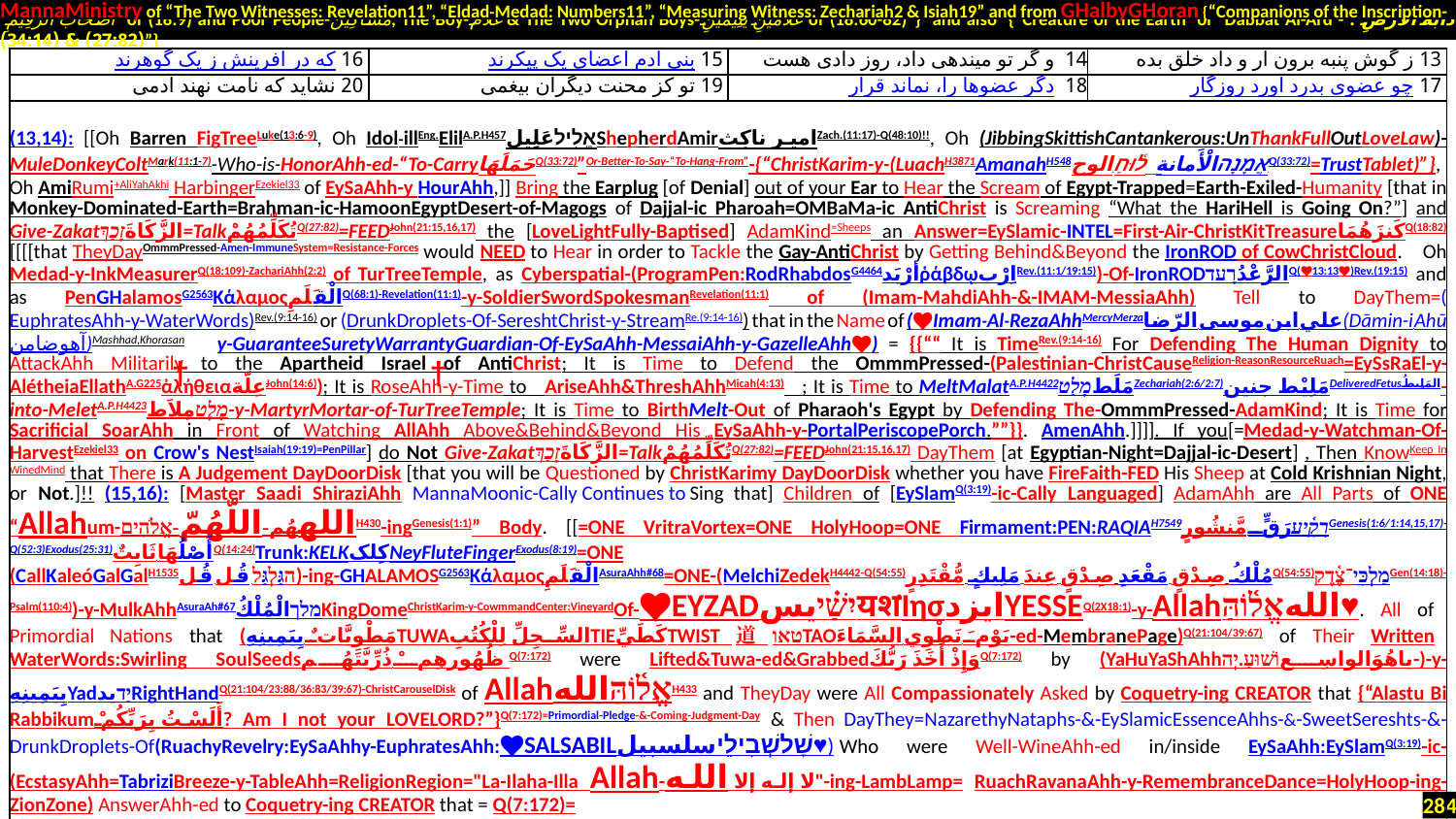

MannaMinistry of “The Two Witnesses: Revelation11”, “Eldad-Medad: Numbers11”, “Measuring Witness: Zechariah2 & Isiah19” and from GHalbyGHoran {“Companions of the Inscription-
 أَصْحَابَ الرَّقِيمِ  of (18:9) and Poor People-مَسَاكِينَ, The Boy-غُلَامُ & The Two Orphan Boys-غُلَامَيْنِ يَتِيمَيْنِ of (18:60-82)”}  and also  {“Creature of the Earth  or  Dabbat Al-Ard - دَابَّةُ الْأَرْضِ : (27:82) & (34:14)”}
| 16 که در آفرینش ز یک گوهرند | 15 بنی آدم اعضای یک پیکرند | 14 و گر تو میندهی داد، روز دادی هست | 13 ز گوش پنبه برون آر و داد خلق بده |
| --- | --- | --- | --- |
| 20 نشاید که نامت نهند آدمی | 19 تو کز محنت دیگران بیغمی | 18 دگر عضوها را، نماند قرار | 17 چو عضوی بدرد آورد روزگار |
| (13,14): [[Oh Barren FigTreeLuke(13:6-9), Oh Idol-illEng.ElilA.P.H457אֱלִילعَلِيلShepherdAmirامير ناكِثZach.(11:17)-Q(48:10)!!, Oh (JibbingSkittishCantankerous:UnThankFullOutLoveLaw)-MuleDonkeyColtMark(11:1-7)-Who-is-HonorAhh-ed-“To-CarryحَمَلَهَاQ(33:72)”Or-Better-To-Say-“To-Hang-From”-{“ChristKarim-y-(LuachH3871AmanahH548אֲמָנָהالْأَمانة ל֫וּחַ.الوح Q(33:72)=TrustTablet)”}, Oh AmiRumi+AliYahAkhi HarbingerEzekiel33 of EySaAhh-y HourAhh,]] Bring the Earplug [of Denial] out of your Ear to Hear the Scream of Egypt-Trapped=Earth-Exiled-Humanity [that in Monkey-Dominated-Earth=Brahman-ic-HamoonEgyptDesert-of-Magogs of Dajjal-ic Pharoah=OMBaMa-ic AntiChrist is Screaming “What the HariHell is Going On?”] and Give-Zakatالزَّكَاةَזָכַךְ=TalkتُكَلِّمُهُمْQ(27:82)=FEEDJohn(21:15,16,17) the [LoveLightFully-Baptised] AdamKind=Sheeps an Answer=EySlamic-INTEL=First-Air-ChristKitTreasureكَنزَهُمَاQ(18:82) [[[[that TheyDayOmmmPressed-Amen-ImmuneSystem=Resistance-Forces would NEED to Hear in order to Tackle the Gay-AntiChrist by Getting Behind&Beyond the IronROD of CowChristCloud. Oh Medad-y-InkMeasurerQ(18:109)-ZachariAhh(2:2) of TurTreeTemple, as Cyberspatial-(ProgramPen:RodRhabdosG4464أرْبَدῥάβδῳاِرْبRev.(11:1/19:15))-Of-IronRODالرَّعْدُרָעדQ(♥13:13♥)Rev.(19:15) and as PenGHalamosG2563ΚάλαμοςالْقَلَمِQ(68:1)-Revelation(11:1)-y-SoldierSwordSpokesmanRevelation(11:1) of (Imam-MahdiAhh-&-IMAM-MessiaAhh) Tell to DayThem=(EuphratesAhh-y-WaterWords)Rev.(9:14-16) or (DrunkDroplets-Of-SereshtChrist-y-StreamRe.(9:14-16)) that in the Name of (♥Imam-Al-RezaAhhMercyMerzaعلي ابن موسى الرّضا‎(Dāmin-i Ahūضامن آهو)Mashhad,Khorasan y-GuaranteeSuretyWarrantyGuardian-Of-EySaAhh-MessaiAhh-y-GazelleAhh♥) = {{““ It is TimeRev.(9:14-16) For Defending The Human Dignity to AttackAhh Militarily to the Apartheid Israel of AntiChrist; It is Time to Defend the OmmmPressed-(Palestinian-ChristCauseReligion-ReasonResourceRuach=EySsRaEl-y-AlétheiaEllathA.G225ἀλήθειαعِلّةJohn(14:6)); It is RoseAhh-y-Time to AriseAhh&ThreshAhhMicah(4:13) ; It is Time to MeltMalatA.P.H4422مَلَطמָלַטZechariah(2:6/2:7)مَلِيْط جنينDeliveredFetusالمَلِيطُ-into-MeletA.P.H4423מֶלֶטمِلاَط-y-MartyrMortar-of-TurTreeTemple; It is Time to BirthMelt-Out of Pharaoh's Egypt by Defending The-OmmmPressed-AdamKind; It is Time for Sacrificial SoarAhh in Front of Watching AllAhh Above&Behind&Beyond His EySaAhh-y-PortalPeriscopePorch.””}}. AmenAhh.]]]]. If you[=Medad-y-Watchman-Of-HarvestEzekiel33 on Crow's NestIsaiah(19:19)=PenPillar] do Not Give-Zakatالزَّكَاةَזָכַךְ=TalkتُكَلِّمُهُمْQ(27:82)=FEEDJohn(21:15,16,17) DayThem [at Egyptian-Night=Dajjal-ic-Desert] , Then KnowKeep In WinedMind that There is A Judgement DayDoorDisk [that you will be Questioned by ChristKarimy DayDoorDisk whether you have FireFaith-FED His Sheep at Cold Krishnian Night, or Not.]!! (15,16): [Master Saadi ShiraziAhh MannaMoonic-Cally Continues to Sing that] Children of [EySlamQ(3:19)-ic-Cally Languaged] AdamAhh are All Parts of ONE “Allahum-اللههُم-اللّهُمّ-אֱלֹהִיםH430-ingGenesis(1:1)” Body. [[=ONE VritraVortex=ONE HolyHoop=ONE Firmament:PEN:RAQIAH7549רָקִ֫יעַرَقٍّ مَّنشُورٍGenesis(1:6/1:14,15,17)-Q(52:3)Exodus(25:31)أَصْلُهَا ثَابِتٌQ(14:24)Trunk:KELKکِلکNeyFluteFingerExodus(8:19)=ONE (CallKaleóGalGalH1535הגַּלְגַּל-قُل قُل)-ing-GHALAMOSG2563ΚάλαμοςالْقَلَمِAsuraAhh#68=ONE-(MelchiZedekH4442-Q(54:55)مُلْكُ صِدْقٍ مَقْعَدِ صِدْقٍ عِندَ مَلِيكٍ مُّقْتَدِرٍQ(54:55)מַלְכִּי־צֶ֫דֶקGen(14:18)-Psalm(110:4))-y-MulkAhhAsuraAh#67מלךالْمُلْكُKingDomeChristKarim-y-CowmmandCenter:VineyardOf-♥EYZADיִשַׁ֗יیسयशἸησایزدYESSEQ(2X18:1)-y-Allahاللهאֱל֫וֹהַּ♥. All of Primordial Nations that (مَطْوِيَّاتٌ بِيَمِينِهِTUWAالسِّجِلِّ لِلْكُتُبِTIEكَطَيِّTWIST道טאוTAOيَوْمَ نَطْوِي السَّمَاءَ-ed-MembranePage)Q(21:104/39:67) of Their Written WaterWords:Swirling SoulSeedsظُهُورهِمْ ذُرِّيَّتَهُم Q(7:172) were Lifted&Tuwa-ed&Grabbedوَإِذْ أَخَذَ رَبُّكَQ(7:172) by (YaHuYaShAhhیاهُوَالواسِعוֹשׁוּעַ.יְה-)-y-بِيَمِينِهِYadיַדيدRightHandQ(21:104/23:88/36:83/39:67)-ChristCarouselDisk of Allahאֱל֫וֹהַּاللهH433 and TheyDay were All Compassionately Asked by Coquetry-ing CREATOR that {“Alastu Bi Rabbikumأَلَسْتُ بِرَبِّكُمْ? Am I not your LoveLord?”}Q(7:172)=Primordial-Pledge-&-Coming-Judgment-Day & Then DayThey=NazarethyNataphs-&-EySlamicEssenceAhhs-&-SweetSereshts-&-DrunkDroplets-Of(RuachyRevelry:EySaAhhy-EuphratesAhh:♥SALSABILسلسبيلשָׁלשְׁבִילֵי♥) Who were Well-WineAhh-ed in/inside EySaAhh:EySlamQ(3:19)-ic-(EcstasyAhh=TabriziBreeze-y-TableAhh=ReligionRegion="La-Ilaha-Illa Allah-لا إله إلا الله"-ing-LambLamp= RuachRavanaAhh-y-RemembranceDance=HolyHoop-ing-ZionZone) AnswerAhh-ed to Coquetry-ing CREATOR that = Q(7:172)= |  |  |  |
†
†
284